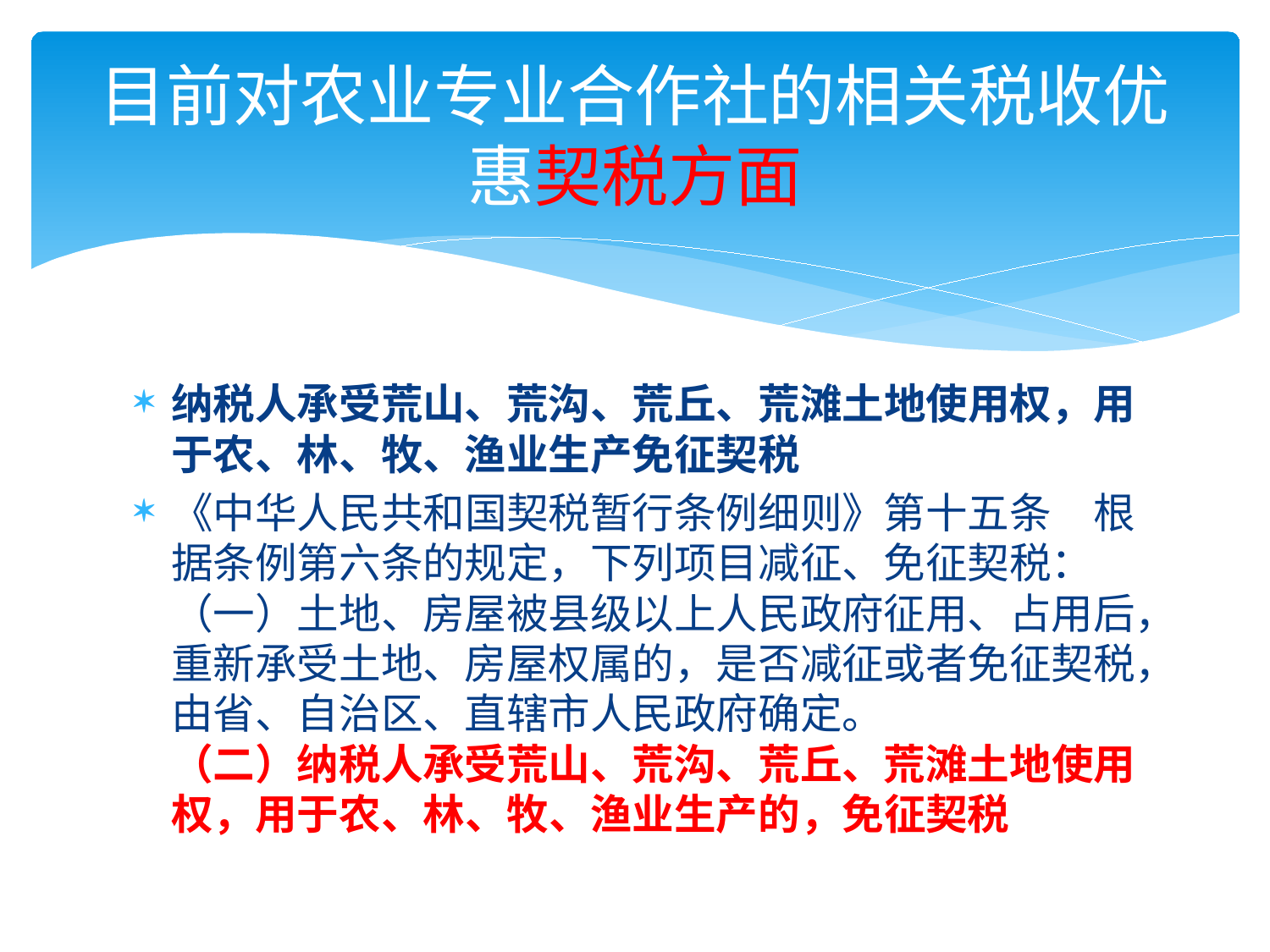

# 目前对农业专业合作社的相关税收优惠契税方面
纳税人承受荒山、荒沟、荒丘、荒滩土地使用权，用于农、林、牧、渔业生产免征契税
《中华人民共和国契税暂行条例细则》第十五条　根据条例第六条的规定，下列项目减征、免征契税：
（一）土地、房屋被县级以上人民政府征用、占用后，重新承受土地、房屋权属的，是否减征或者免征契税，由省、自治区、直辖市人民政府确定。
（二）纳税人承受荒山、荒沟、荒丘、荒滩土地使用权，用于农、林、牧、渔业生产的，免征契税